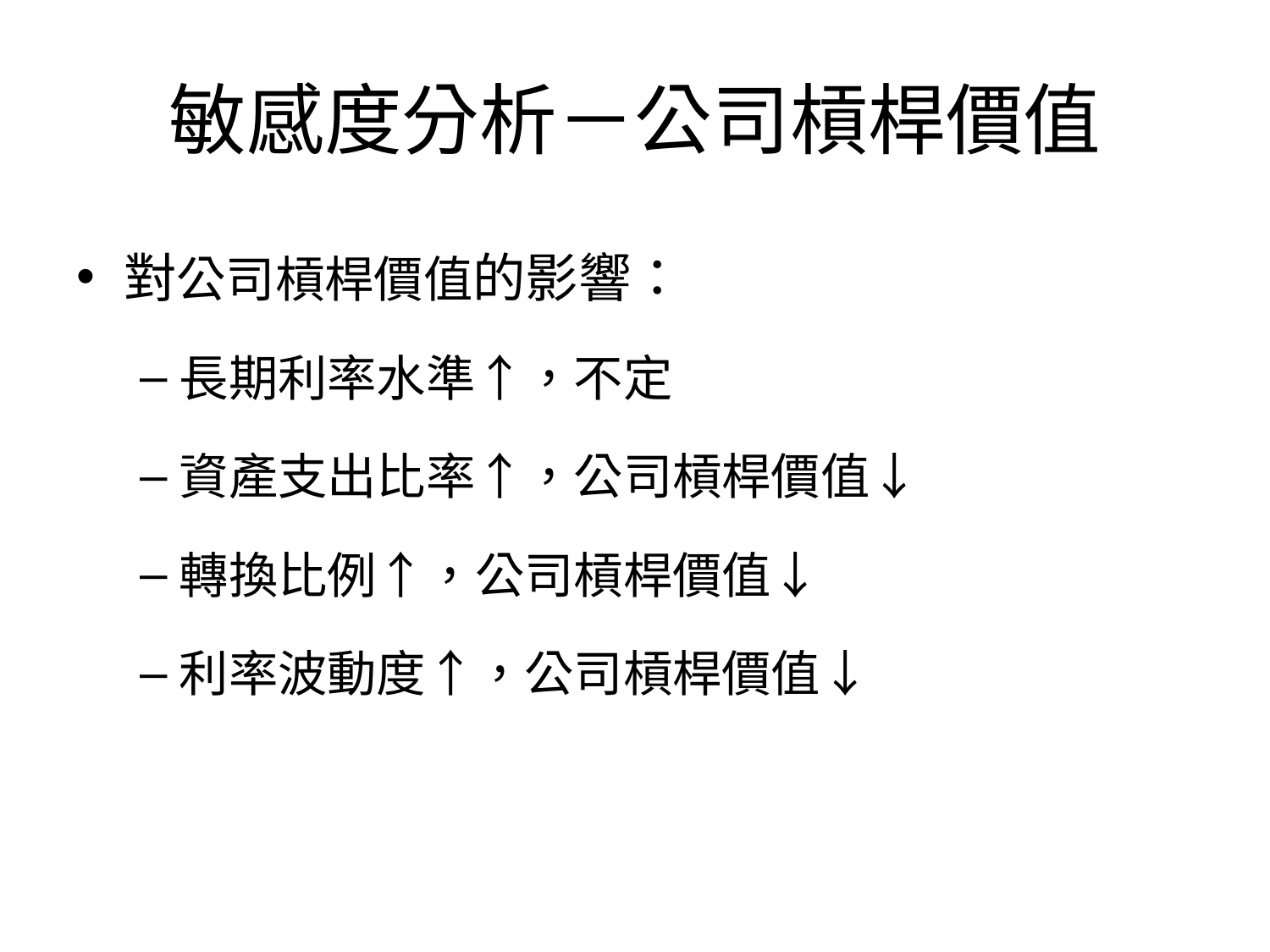

# 敏感度分析－公司槓桿價值
對公司槓桿價值的影響：
長期利率水準↑，不定
資產支出比率↑，公司槓桿價值↓
轉換比例↑，公司槓桿價值↓
利率波動度↑，公司槓桿價值↓